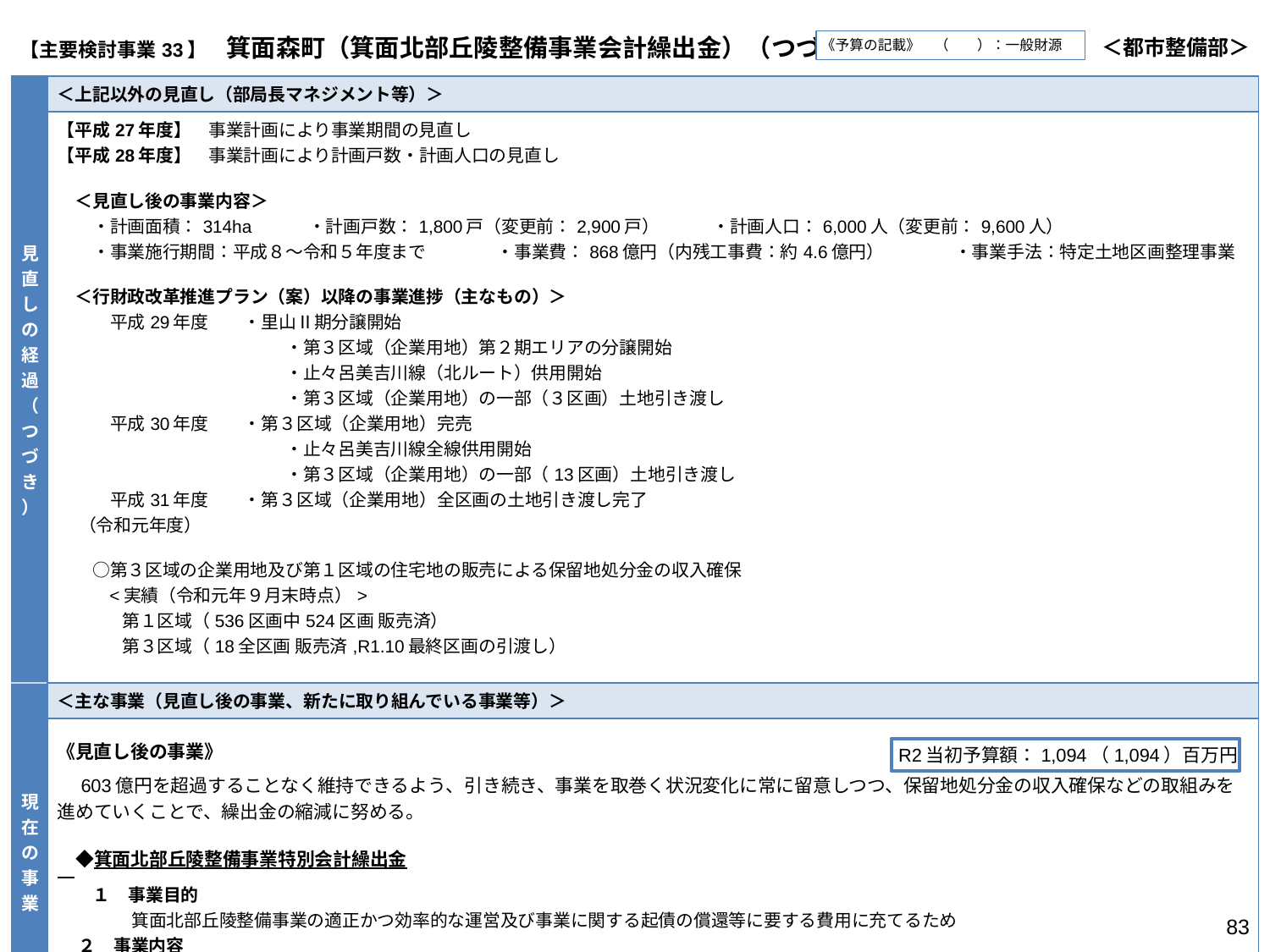

| 【主要検討事業33】　箕面森町（箕面北部丘陵整備事業会計繰出金）（つづき） | ＜都市整備部＞ |
| --- | --- |
《予算の記載》　（　　）：一般財源
| 見直しの経過（つづき） | ＜上記以外の見直し（部局長マネジメント等）＞ |
| --- | --- |
|  | 【平成27年度】　事業計画により事業期間の見直し 【平成28年度】　事業計画により計画戸数・計画人口の見直し 　＜見直し後の事業内容＞ 　　・計画面積：314ha　　　・計画戸数：1,800戸（変更前：2,900戸）　　　・計画人口：6,000人（変更前：9,600人） 　　・事業施行期間：平成８～令和５年度まで　　　　・事業費：868億円（内残工事費：約4.6億円）　　　　・事業手法：特定土地区画整理事業 　＜行財政改革推進プラン（案）以降の事業進捗（主なもの）＞ 　　　平成29年度　　・里山Ⅱ期分譲開始 　　　　　　　　　　　　　・第３区域（企業用地）第２期エリアの分譲開始 　　　　　　　　　　　　　・止々呂美吉川線（北ルート）供用開始 　　　　　　　　　　　　　・第３区域（企業用地）の一部（３区画）土地引き渡し 　　　平成30年度　　・第３区域（企業用地）完売 　　　　　　　　　　　　　・止々呂美吉川線全線供用開始 　　　　　　　　　　　　　・第３区域（企業用地）の一部（13区画）土地引き渡し 　　　平成31年度　　・第３区域（企業用地）全区画の土地引き渡し完了 　 （令和元年度） 　　○第３区域の企業用地及び第１区域の住宅地の販売による保留地処分金の収入確保 　　 <実績（令和元年９月末時点）> 　　 　第１区域（536区画中524区画 販売済） 　　 　第３区域（18全区画 販売済,R1.10最終区画の引渡し） |
| 現在の事業 | ＜主な事業（見直し後の事業、新たに取り組んでいる事業等）＞ |
|  | 《見直し後の事業》 　603億円を超過することなく維持できるよう、引き続き、事業を取巻く状況変化に常に留意しつつ、保留地処分金の収入確保などの取組みを進めていくことで、繰出金の縮減に努める。 　◆箕面北部丘陵整備事業特別会計繰出金 　 　　１　事業目的 　　　　 箕面北部丘陵整備事業の適正かつ効率的な運営及び事業に関する起債の償還等に要する費用に充てるため ２　事業内容 　　　　 一般会計から箕面北部丘陵整備事業特別会計への繰出金 |
R2当初予算額：1,094（1,094）百万円
83